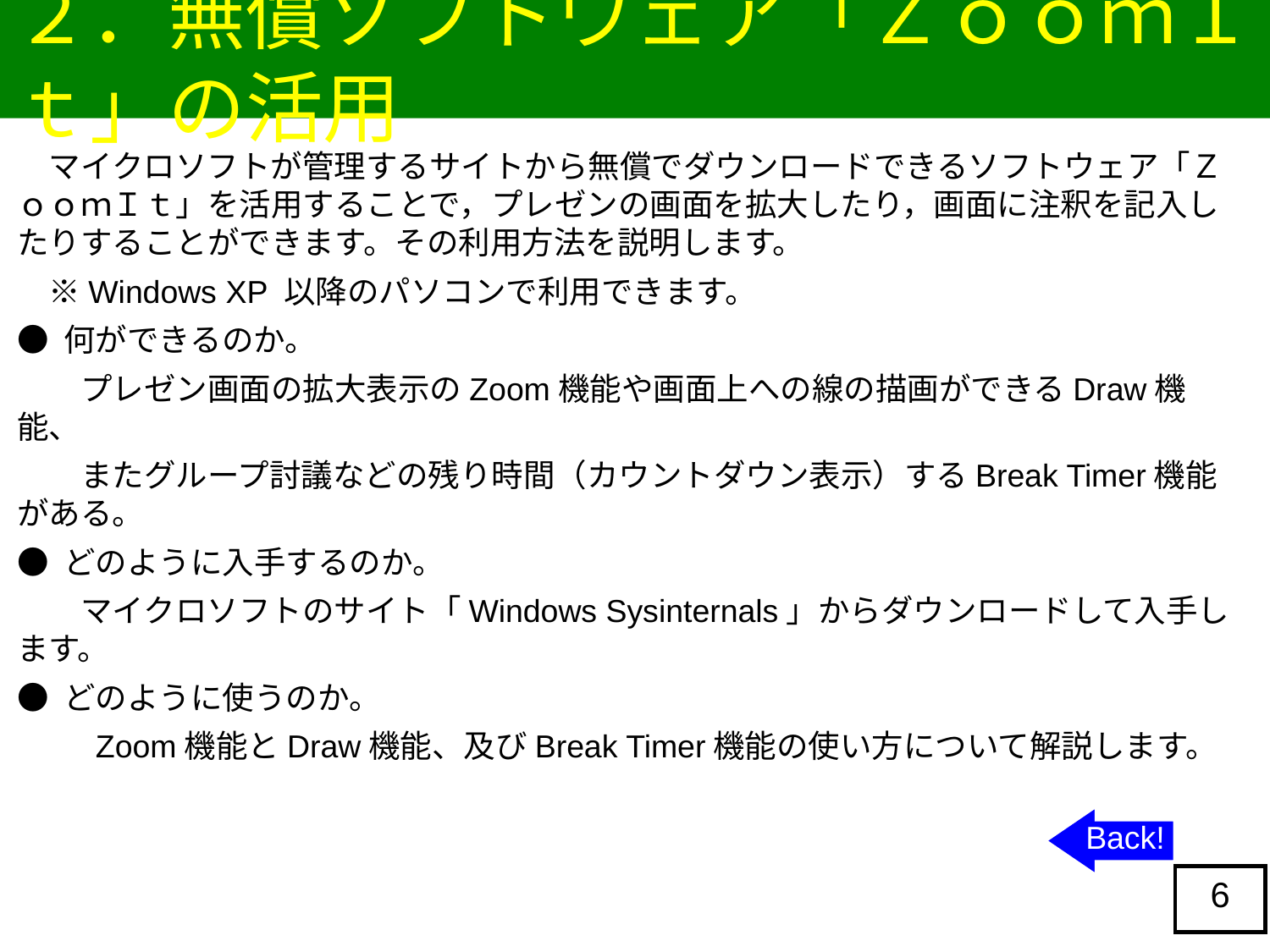

# ２．無償ソフトウェア「ＺｏｏｍＩｔ」の活用
　マイクロソフトが管理するサイトから無償でダウンロードできるソフトウェア「ＺｏｏｍＩｔ」を活用することで，プレゼンの画面を拡大したり，画面に注釈を記入したりすることができます。その利用方法を説明します。
　※Windows XP 以降のパソコンで利用できます。
● 何ができるのか。
　　プレゼン画面の拡大表示のZoom機能や画面上への線の描画ができるDraw機能、
　　またグループ討議などの残り時間（カウントダウン表示）するBreak Timer機能がある。
● どのように入手するのか。
　　マイクロソフトのサイト「Windows Sysinternals」からダウンロードして入手します。
● どのように使うのか。
　 　Zoom機能とDraw機能、及びBreak Timer機能の使い方について解説します。

Back!
6